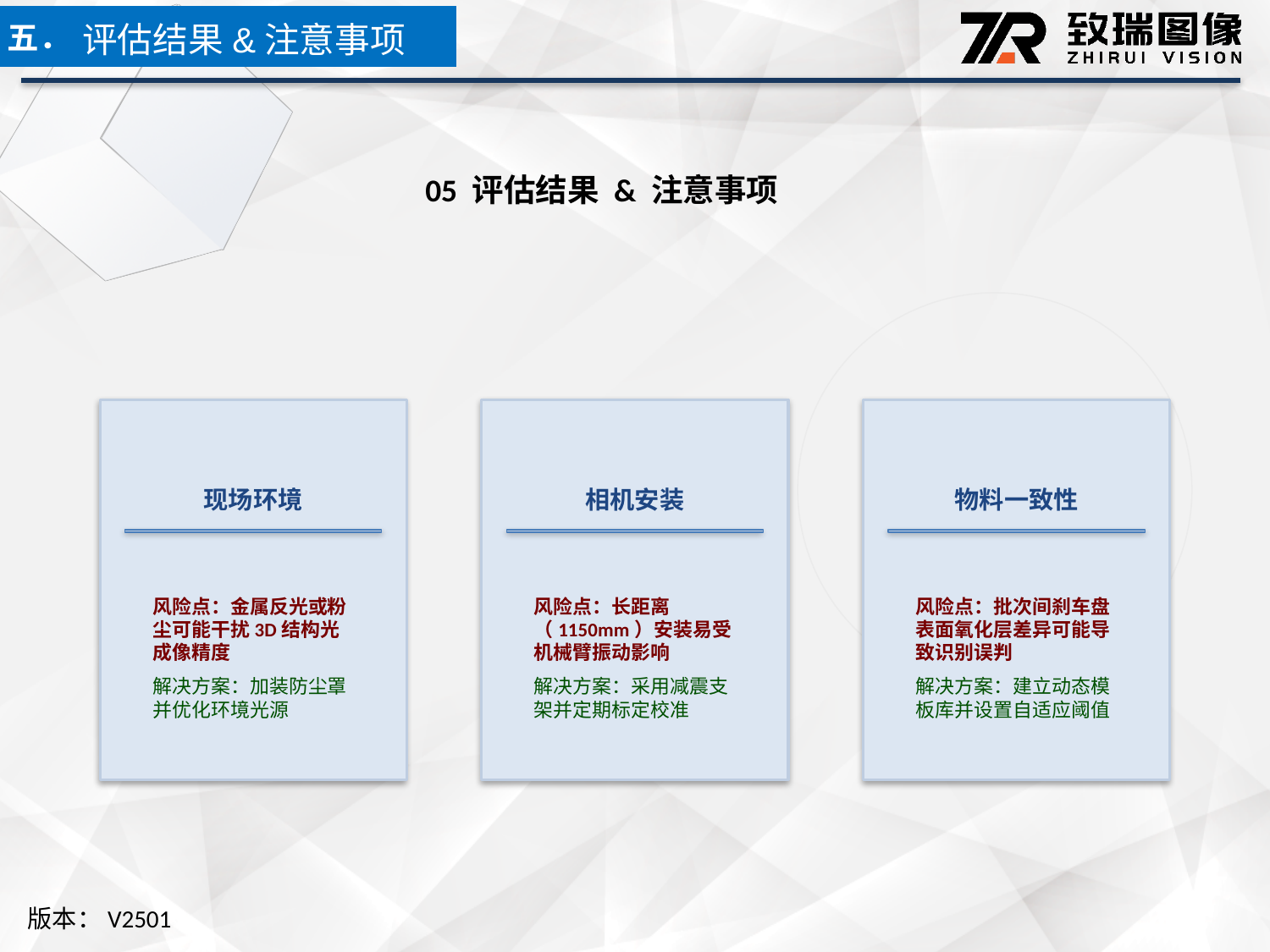

五．
评估结果&注意事项

05 评估结果 & 注意事项

现场环境

相机安装

物料一致性

风险点：金属反光或粉尘可能干扰3D结构光成像精度
解决方案：加装防尘罩并优化环境光源

风险点：长距离（1150mm）安装易受机械臂振动影响
解决方案：采用减震支架并定期标定校准

风险点：批次间刹车盘表面氧化层差异可能导致识别误判
解决方案：建立动态模板库并设置自适应阈值